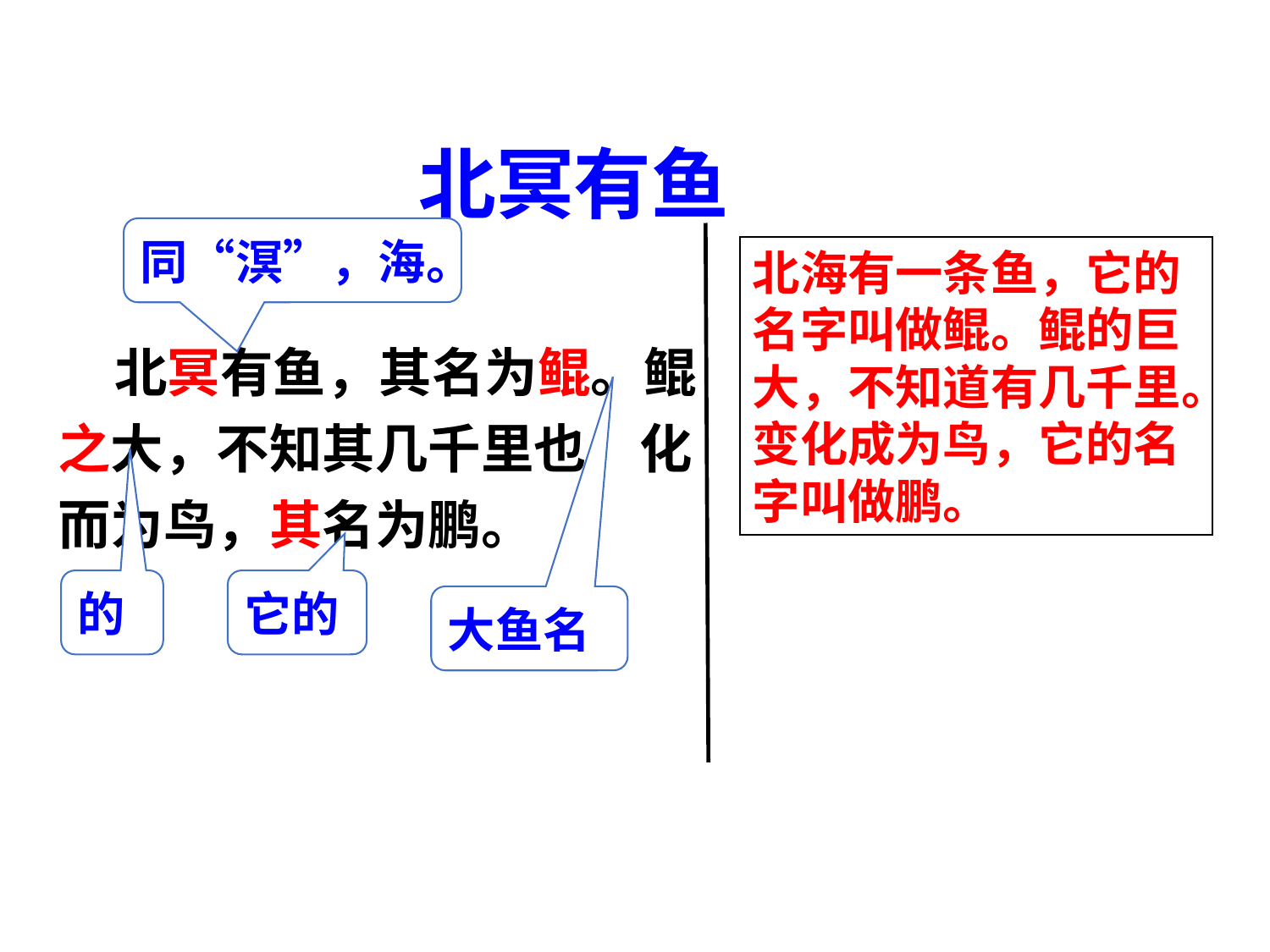

北冥有鱼
同“溟”，海。
北海有一条鱼，它的名字叫做鲲。鲲的巨大，不知道有几千里。变化成为鸟，它的名字叫做鹏。
    北冥有鱼，其名为鲲。鲲之大，不知其几千里也；化而为鸟，其名为鹏。
的
它的
大鱼名